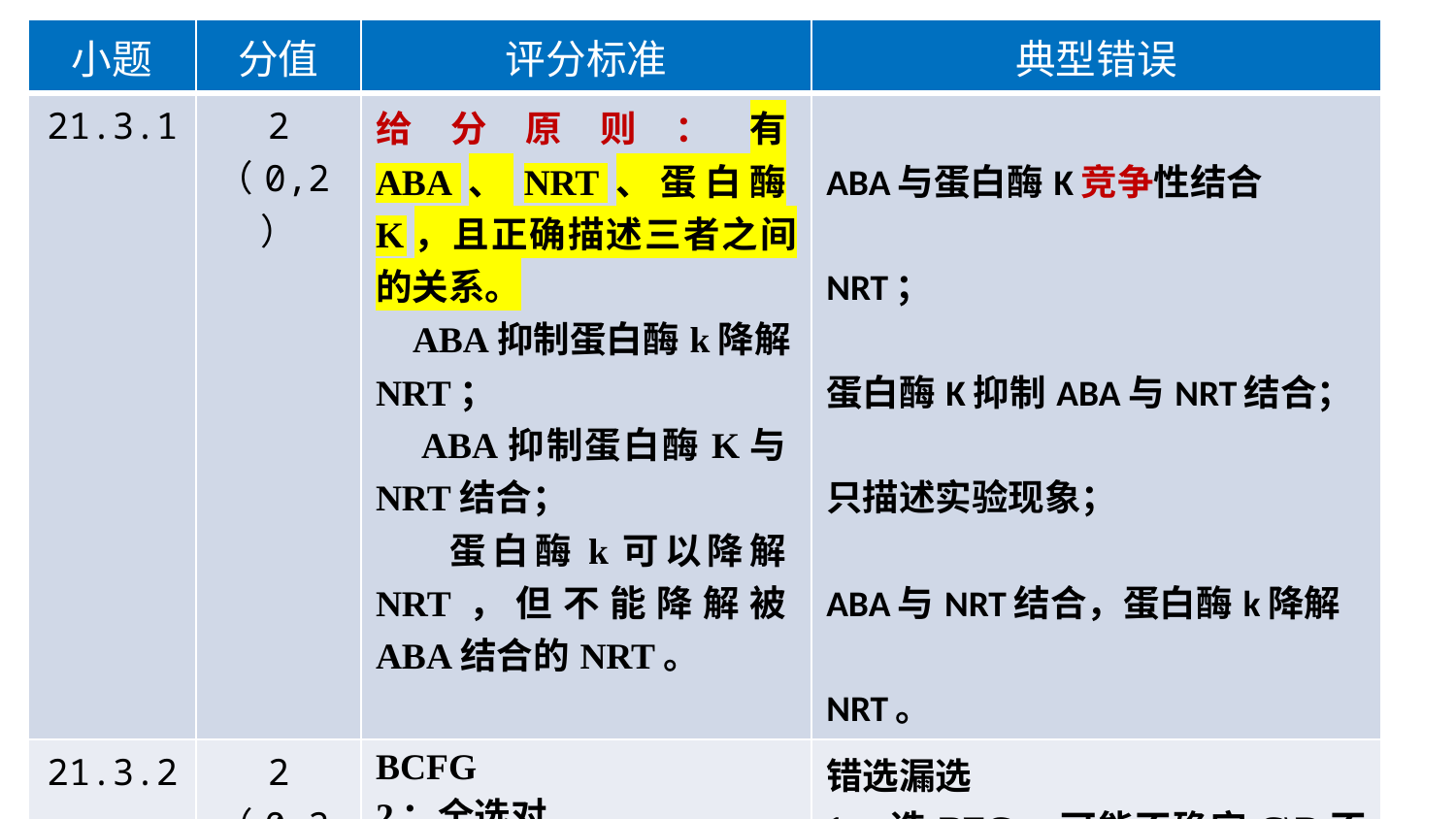

| 小题 | 分值 | 评分标准 | 典型错误 |
| --- | --- | --- | --- |
| 21.3.1 | 2 （0,2） | 给分原则：有ABA、NRT、蛋白酶K，且正确描述三者之间的关系。 ABA抑制蛋白酶k降解NRT； ABA抑制蛋白酶K与NRT结合； 蛋白酶k可以降解NRT，但不能降解被ABA结合的NRT。 | ABA与蛋白酶K竞争性结合NRT； 蛋白酶K抑制ABA与NRT结合； 只描述实验现象； ABA与NRT结合，蛋白酶k降解NRT。 |
| 21.3.2 | 2 （0,2） | BCFG 2：全选对 | 错选漏选 1、选BFG，可能不确定C\D不敢选 2、选BDFG，错选D |